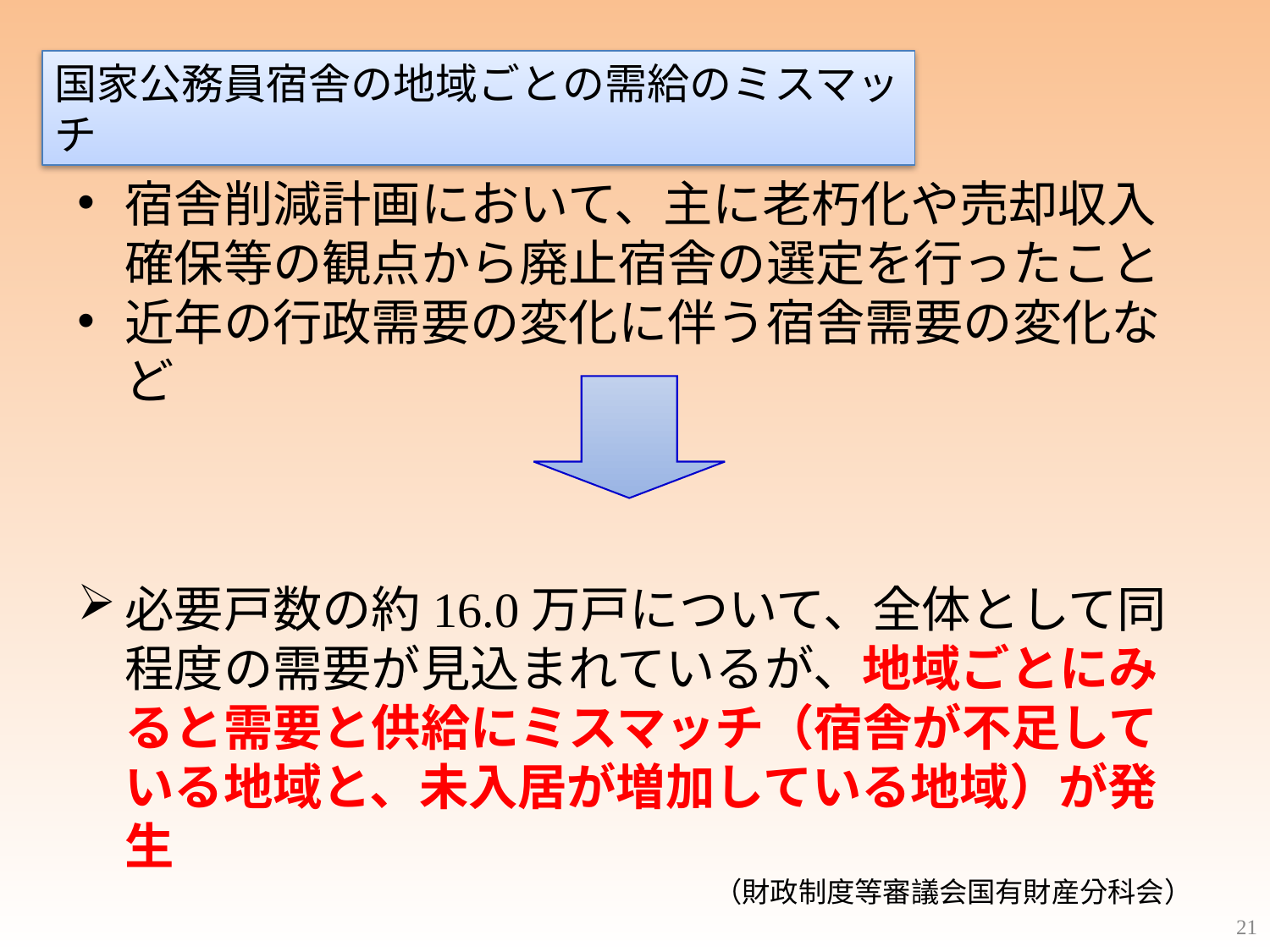

国家公務員宿舎の地域ごとの需給のミスマッチ
宿舎削減計画において、主に老朽化や売却収入確保等の観点から廃止宿舎の選定を行ったこと
近年の行政需要の変化に伴う宿舎需要の変化など

必要戸数の約16.0万戸について、全体として同程度の需要が見込まれているが、地域ごとにみると需要と供給にミスマッチ（宿舎が不足している地域と、未入居が増加している地域）が発生
（財政制度等審議会国有財産分科会）

21